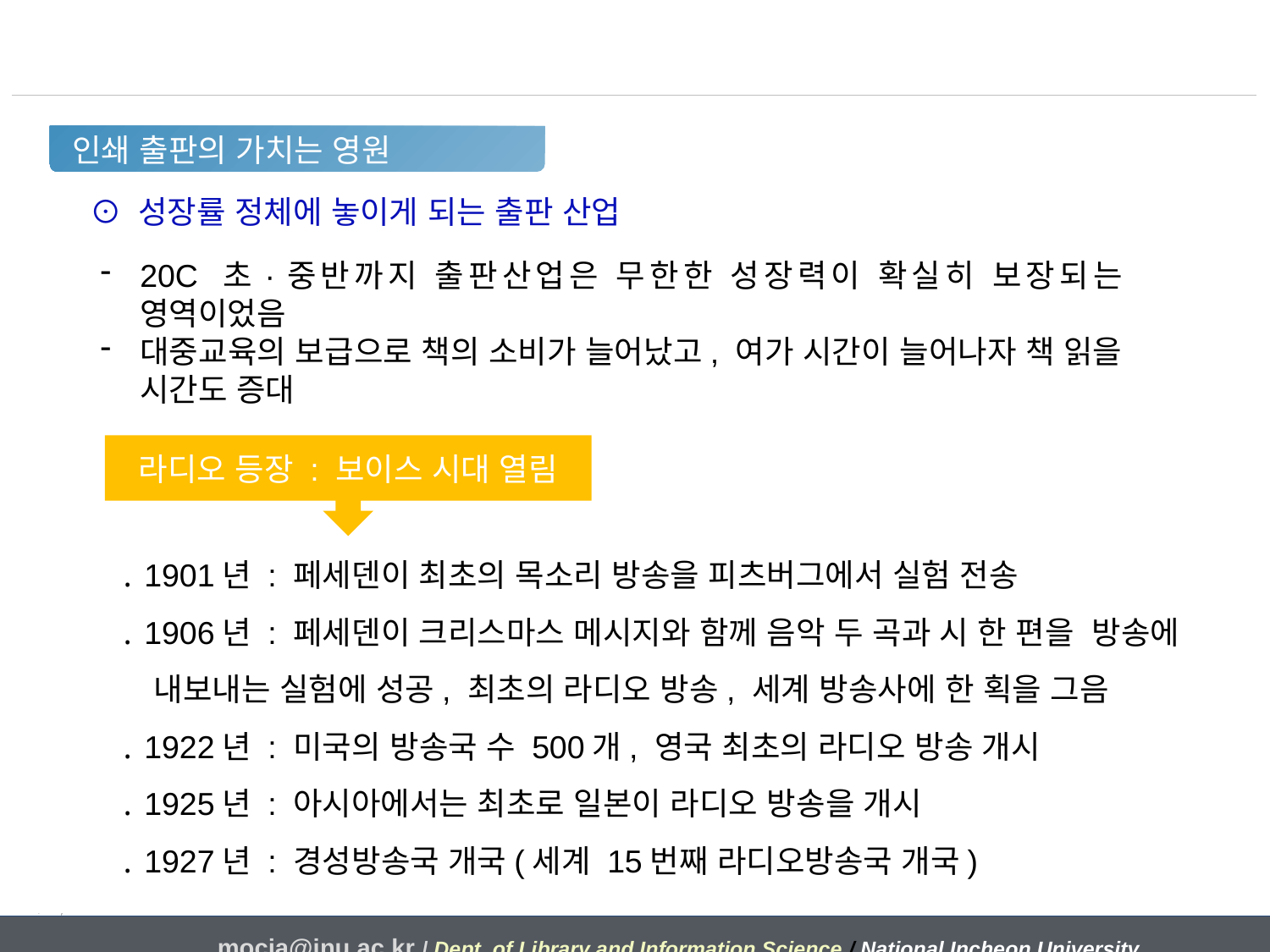

인쇄 출판의 가치는 영원
⊙ 성장률 정체에 놓이게 되는 출판 산업
20C 초·중반까지 출판산업은 무한한 성장력이 확실히 보장되는 영역이었음
대중교육의 보급으로 책의 소비가 늘어났고, 여가 시간이 늘어나자 책 읽을 시간도 증대
라디오 등장 : 보이스 시대 열림
․ 1901년 : 페세덴이 최초의 목소리 방송을 피츠버그에서 실험 전송
․ 1906년 : 페세덴이 크리스마스 메시지와 함께 음악 두 곡과 시 한 편을  방송에
   내보내는 실험에 성공, 최초의 라디오 방송, 세계 방송사에 한 획을 그음
․ 1922년 : 미국의 방송국 수 500개, 영국 최초의 라디오 방송 개시
․ 1925년 : 아시아에서는 최초로 일본이 라디오 방송을 개시
․ 1927년 : 경성방송국 개국(세계 15번째 라디오방송국 개국)

mocja@inu.ac.kr / Dept. of Library and Information Science / National Incheon University